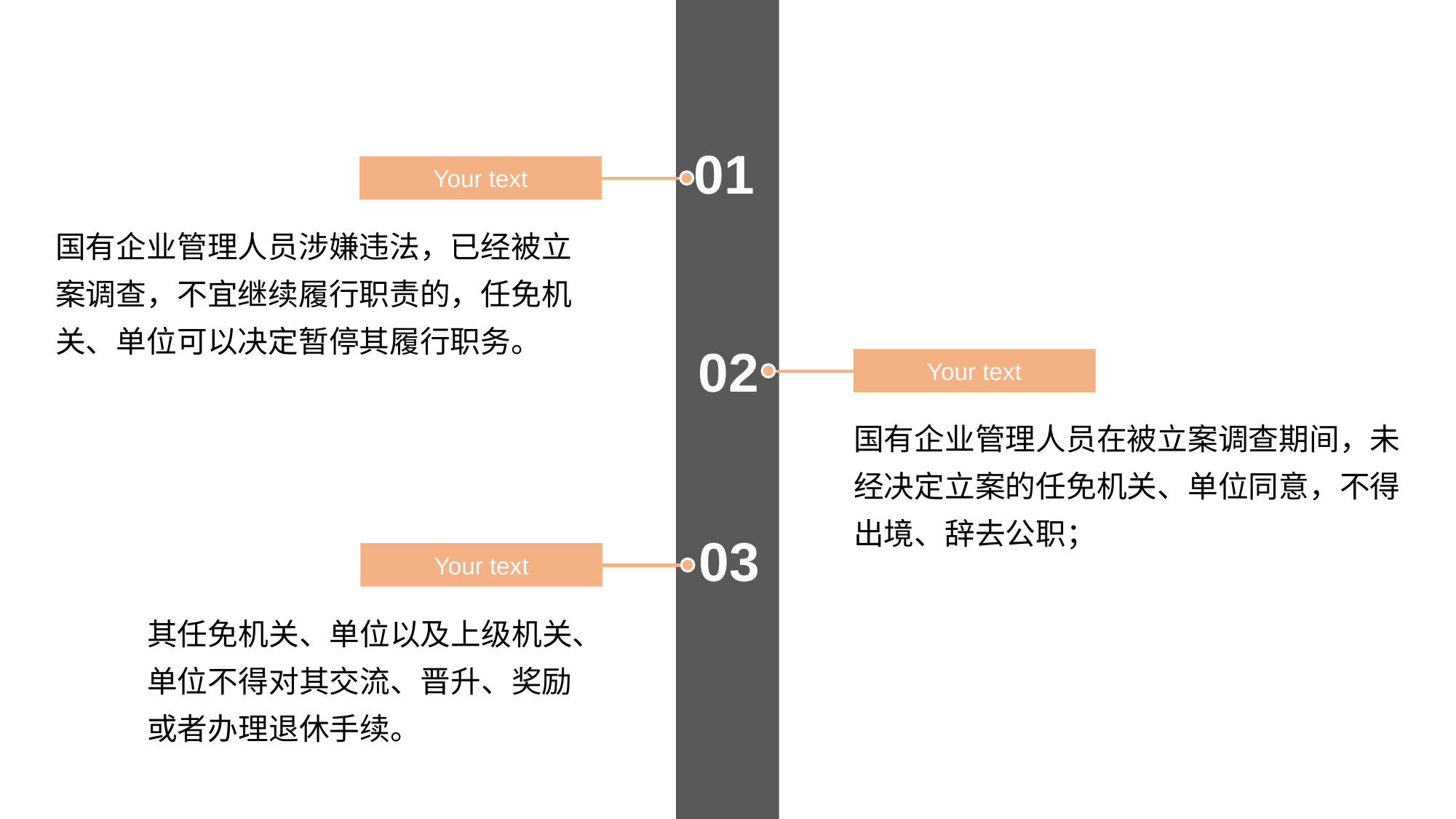

01
Your text

国有企业管理人员涉嫌违法，已经被立案调查，不宜继续履行职责的，任免机关、单位可以决定暂停其履行职务。
02
Your text

国有企业管理人员在被立案调查期间，未经决定立案的任免机关、单位同意，不得出境、辞去公职；
03
Your text

其任免机关、单位以及上级机关、单位不得对其交流、晋升、奖励或者办理退休手续。